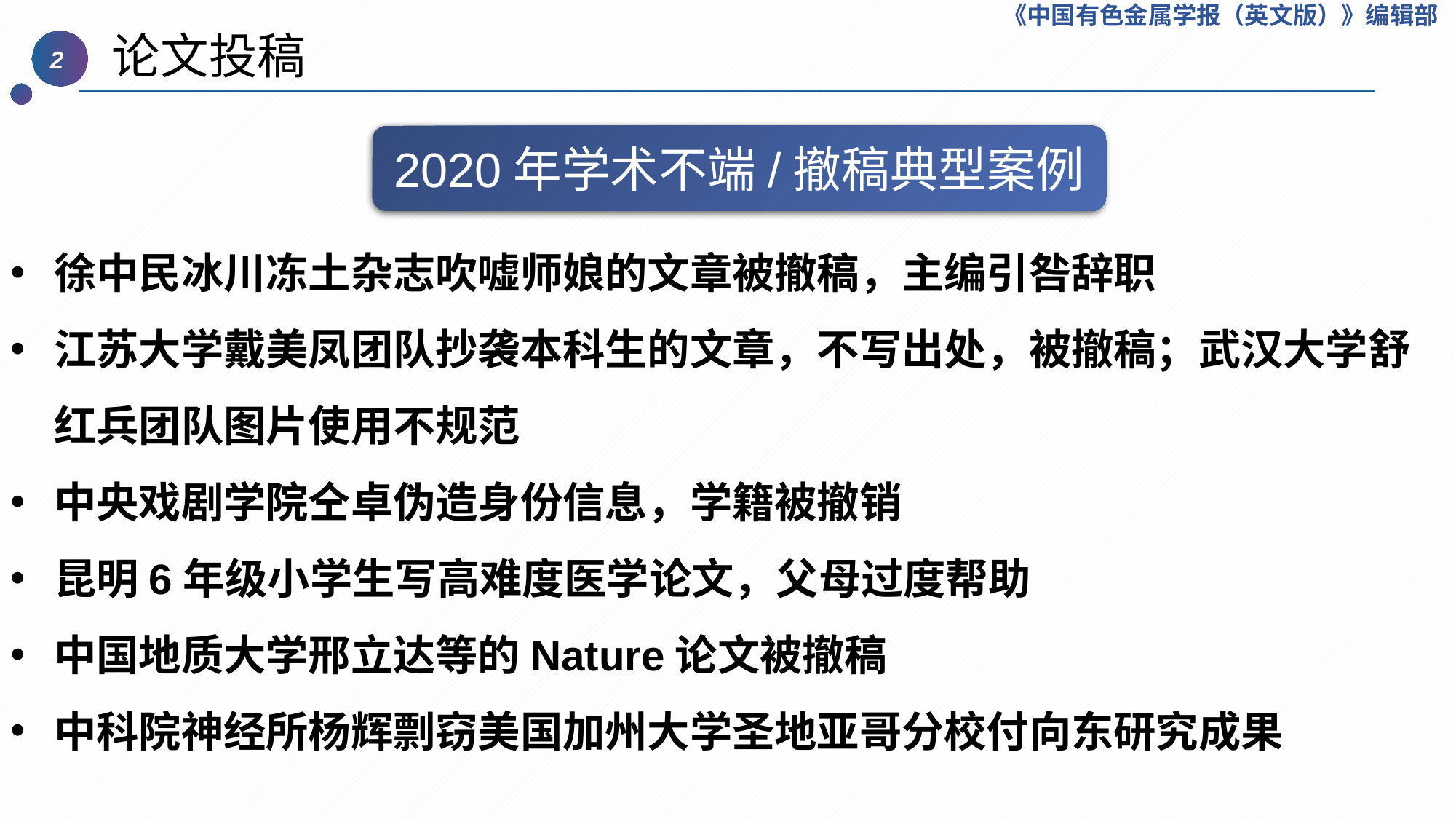

《中国有色金属学报（英文版）》编辑部

      论文投稿

2

2020年学术不端/撤稿典型案例

徐中民冰川冻土杂志吹嘘师娘的文章被撤稿，主编引咎辞职
江苏大学戴美凤团队抄袭本科生的文章，不写出处，被撤稿；武汉大学舒红兵团队图片使用不规范
中央戏剧学院仝卓伪造身份信息，学籍被撤销
昆明6年级小学生写高难度医学论文，父母过度帮助
中国地质大学邢立达等的Nature论文被撤稿
中科院神经所杨辉剽窃美国加州大学圣地亚哥分校付向东研究成果